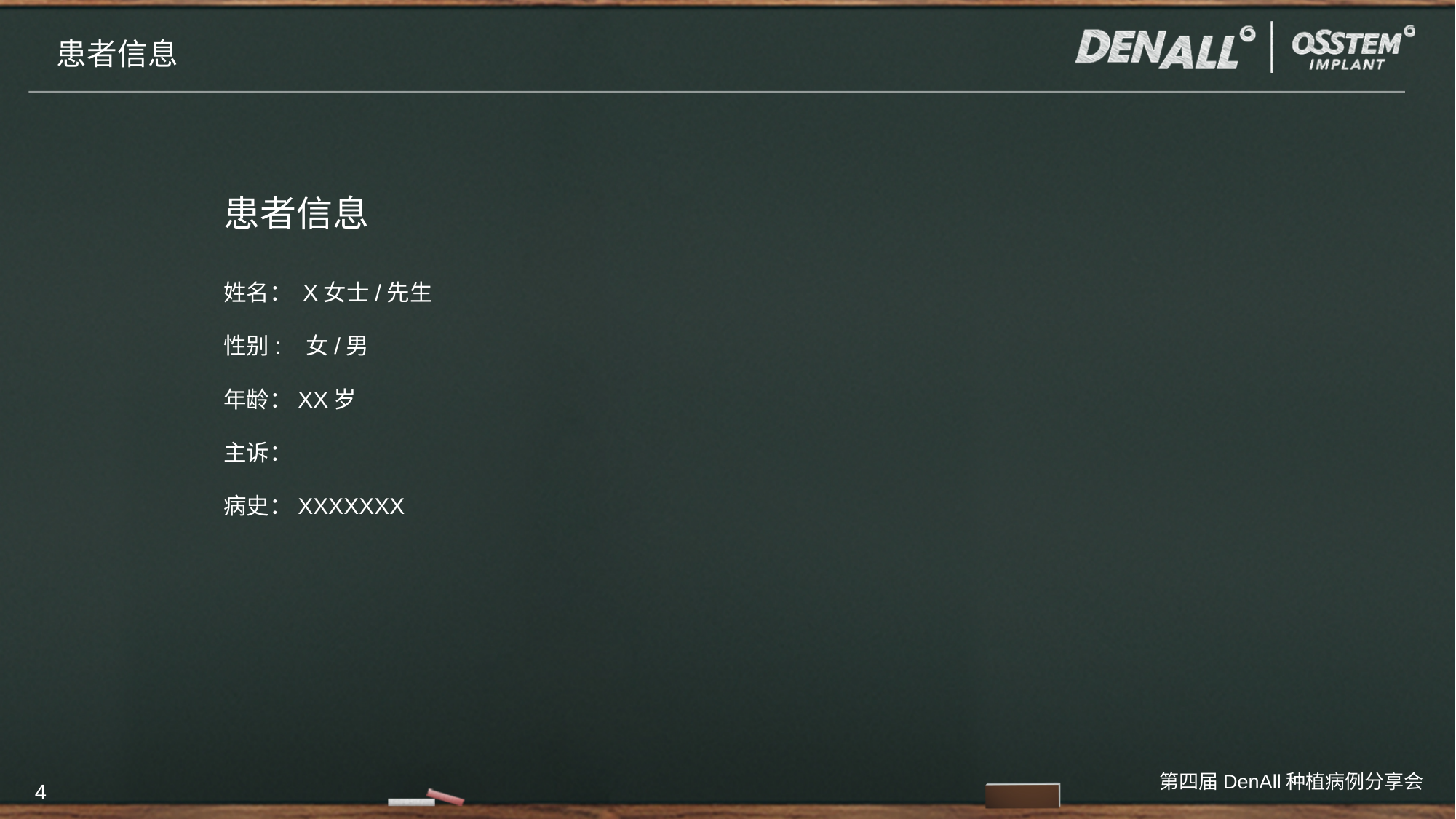

患者信息
患者信息
姓名： X女士/先生
性别:   女/男
年龄：XX岁
主诉：
病史：XXXXXXX

4